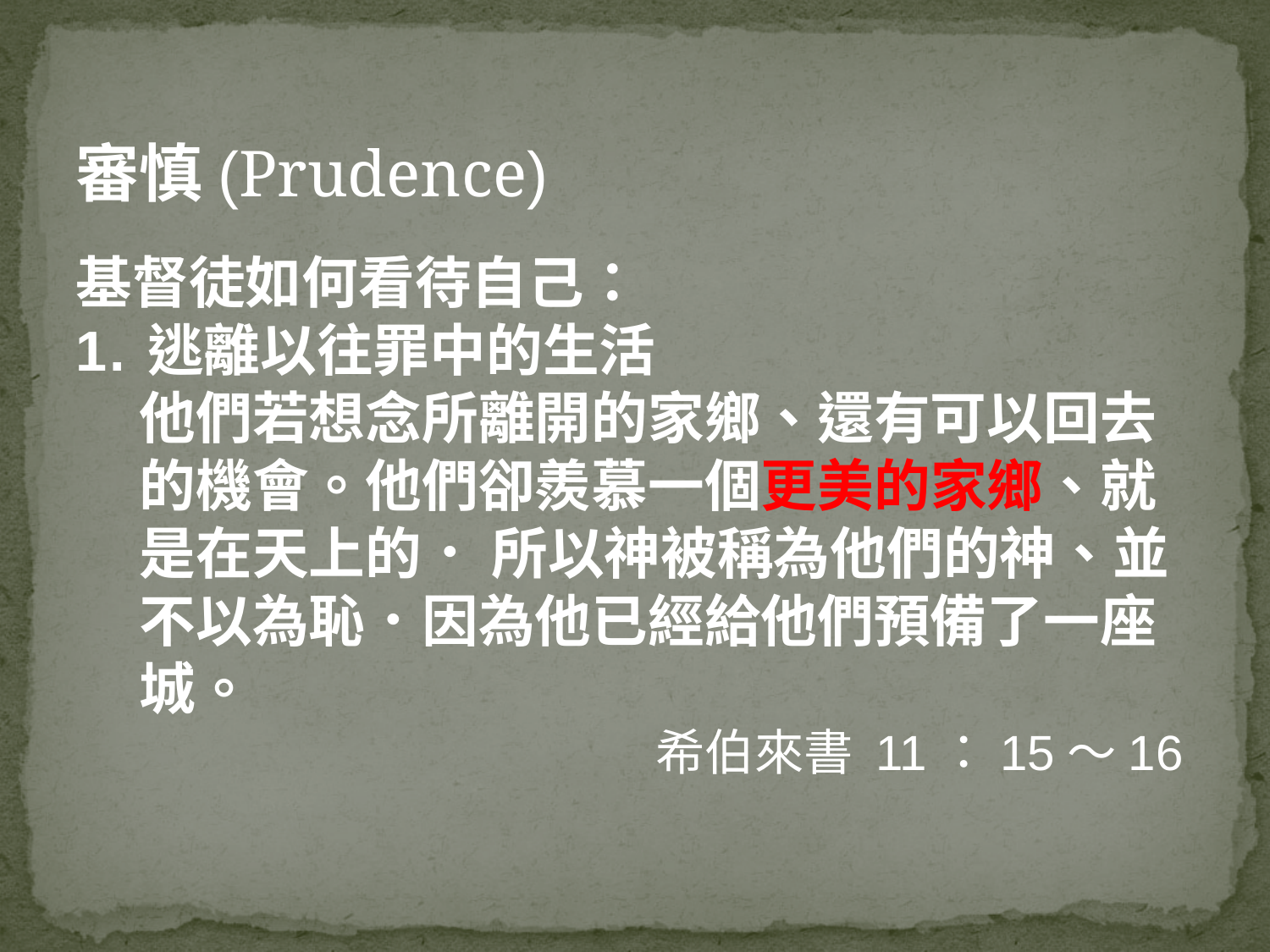

審慎(Prudence)

基督徒如何看待自己：
逃離以往罪中的生活
他們若想念所離開的家鄉、還有可以回去的機會。他們卻羨慕一個更美的家鄉、就是在天上的． 所以神被稱為他們的神、並不以為恥．因為他已經給他們預備了一座城。
希伯來書 11：15～16